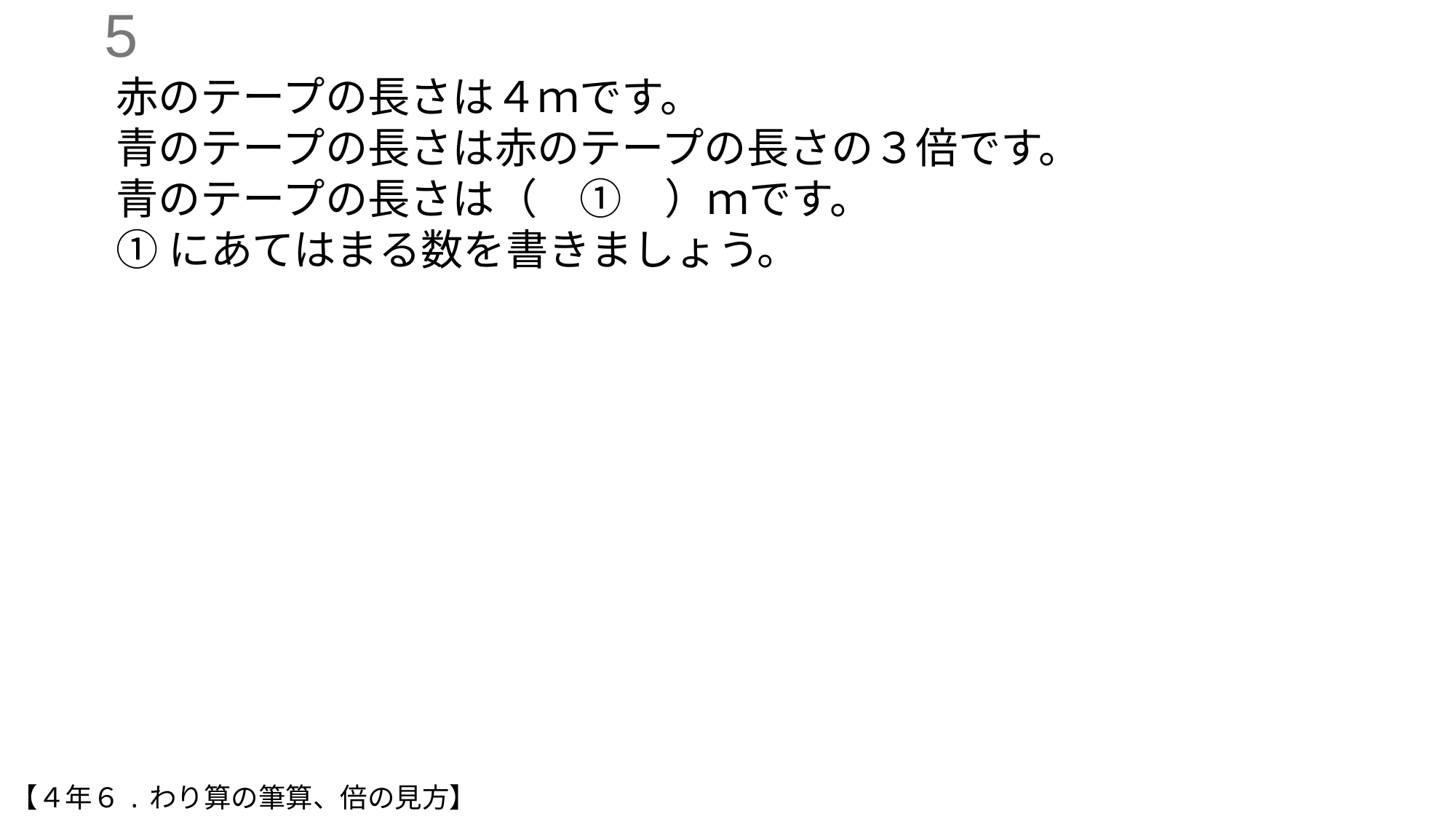

5
赤のテープの長さは４ｍです。
青のテープの長さは赤のテープの長さの３倍です。
青のテープの長さは（　①　）ｍです。
①にあてはまる数を書きましょう。
【４年６.わり算の筆算、倍の見方】